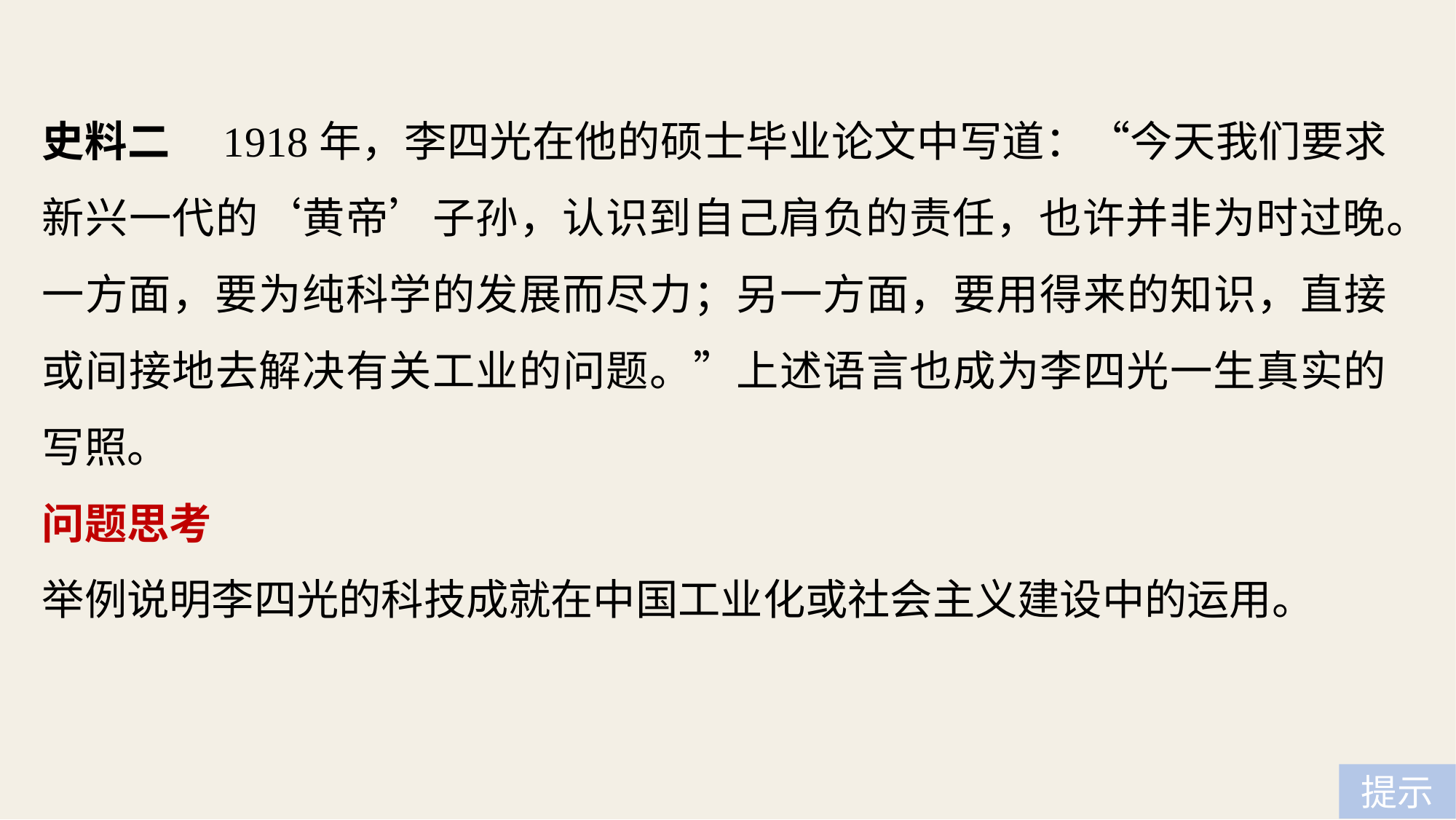

史料二　1918年，李四光在他的硕士毕业论文中写道：“今天我们要求新兴一代的‘黄帝’子孙，认识到自己肩负的责任，也许并非为时过晚。一方面，要为纯科学的发展而尽力；另一方面，要用得来的知识，直接或间接地去解决有关工业的问题。”上述语言也成为李四光一生真实的写照。
问题思考
举例说明李四光的科技成就在中国工业化或社会主义建设中的运用。
提示